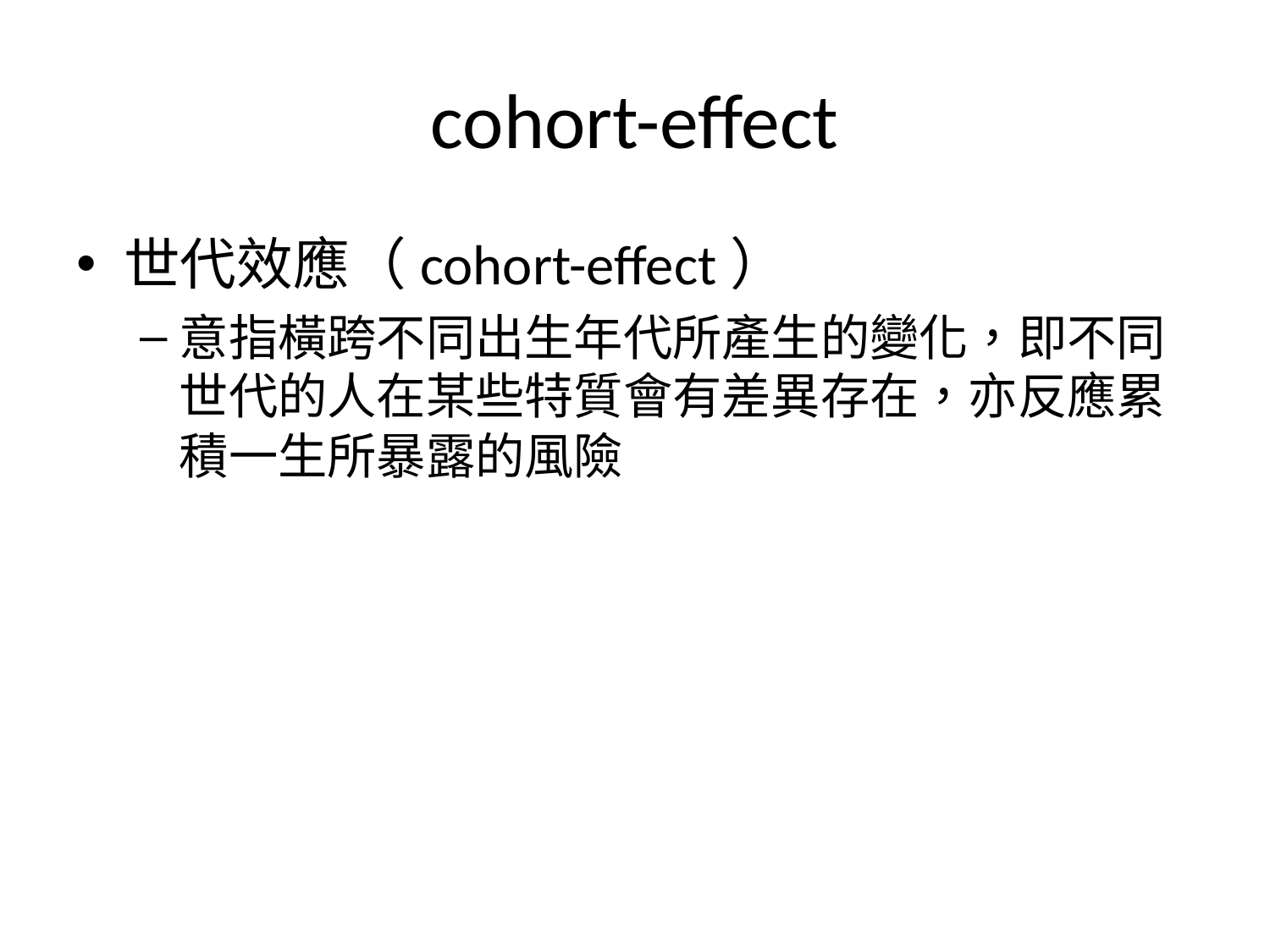

# cohort-effect
世代效應（cohort-effect）
意指橫跨不同出生年代所產生的變化，即不同世代的人在某些特質會有差異存在，亦反應累積一生所暴露的風險